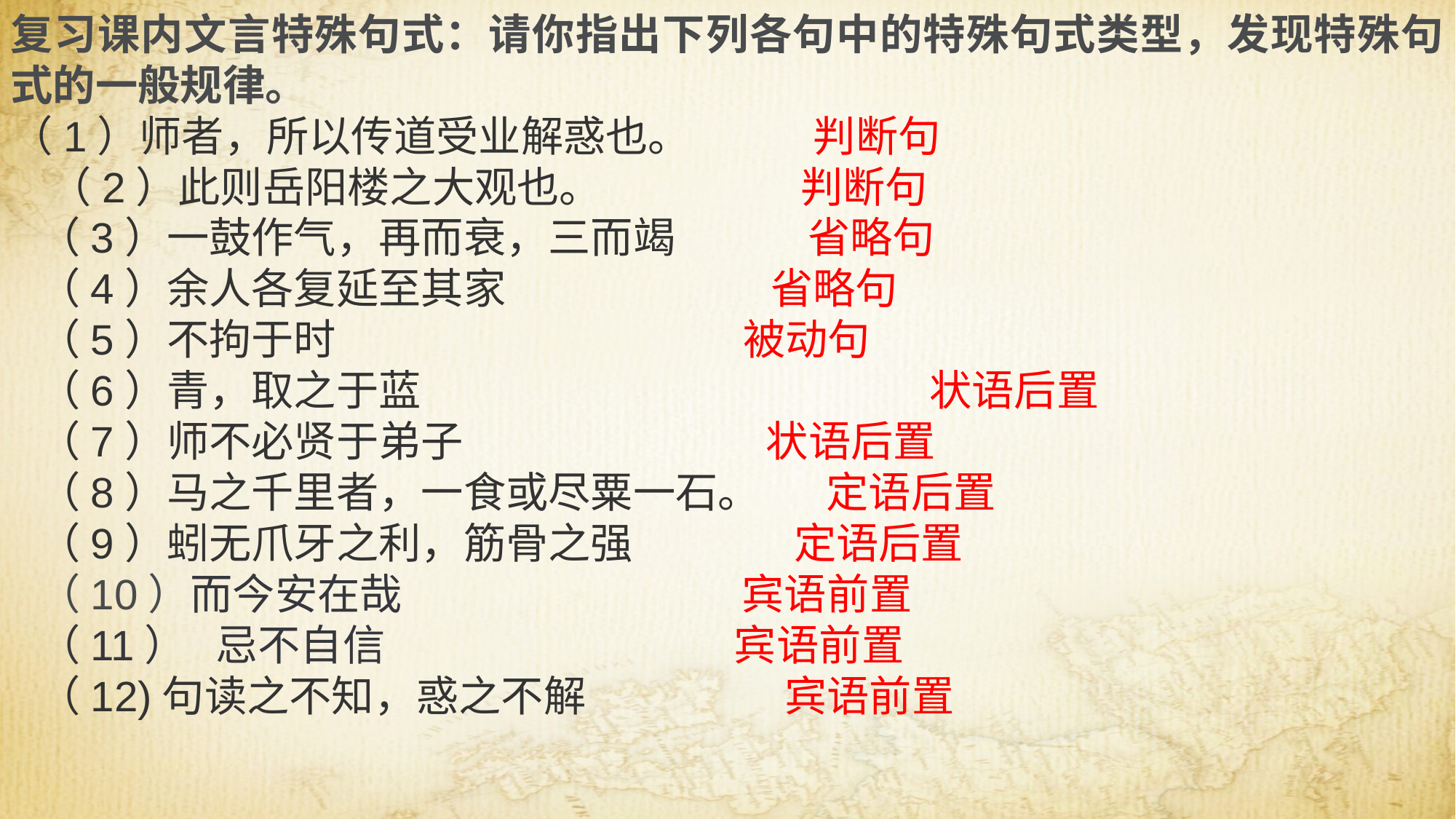

复习课内文言特殊句式：请你指出下列各句中的特殊句式类型，发现特殊句式的一般规律。
（1）师者，所以传道受业解惑也。             判断句
   （2）此则岳阳楼之大观也。                     判断句
（3）一鼓作气，再而衰，三而竭              省略句
（4）余人各复延至其家                            省略句
（5）不拘于时                                           被动句
（6）青，取之于蓝                                           状语后置
（7）师不必贤于弟子                                状语后置
（8）马之千里者，一食或尽粟一石。       定语后置
（9）蚓无爪牙之利，筋骨之强                 定语后置
（10）而今安在哉                                    宾语前置
（11）   忌不自信                                     宾语前置
（12)句读之不知，惑之不解                     宾语前置